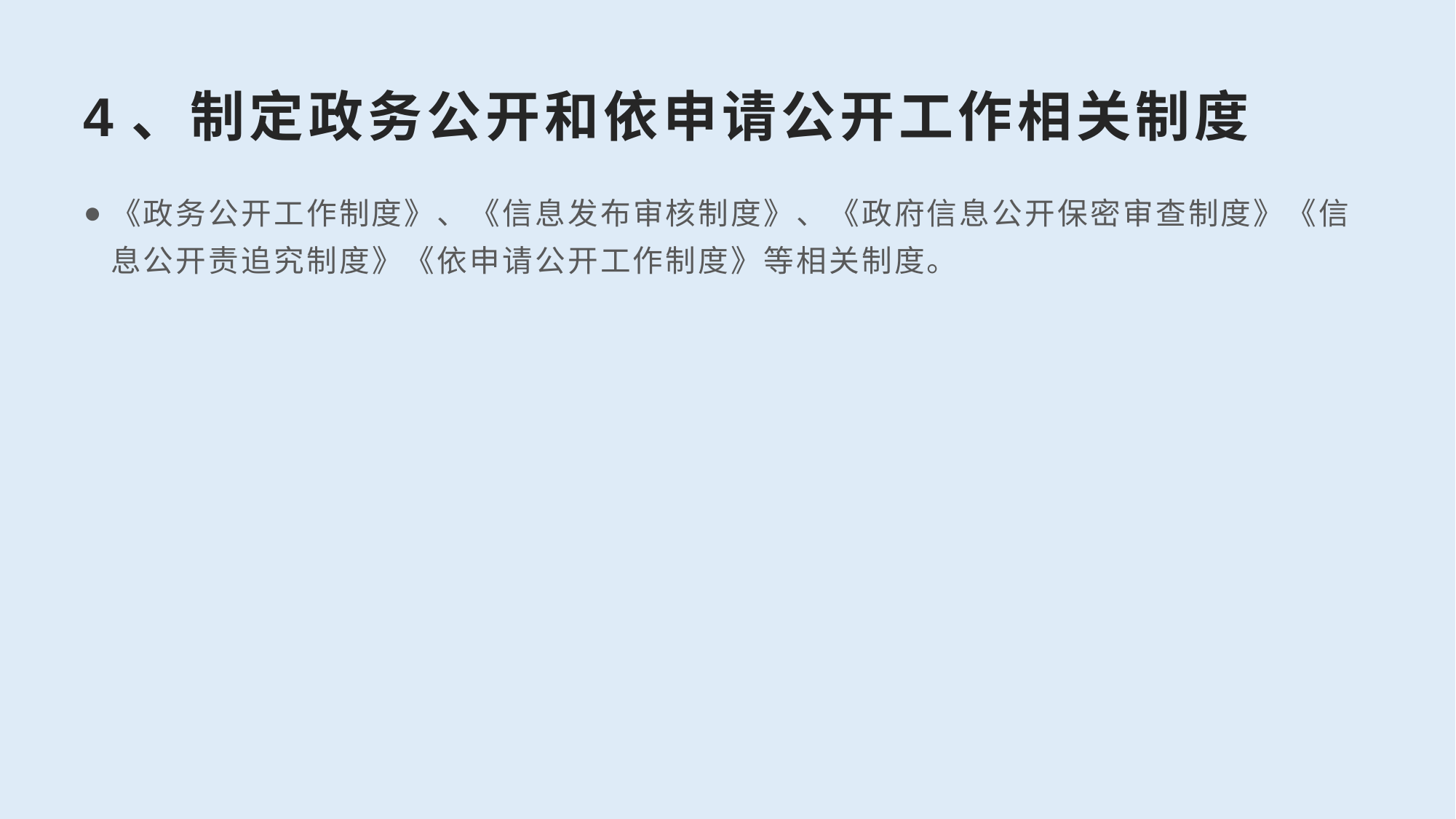

# 4、制定政务公开和依申请公开工作相关制度
《政务公开工作制度》、《信息发布审核制度》、《政府信息公开保密审查制度》《信息公开责追究制度》《依申请公开工作制度》等相关制度。